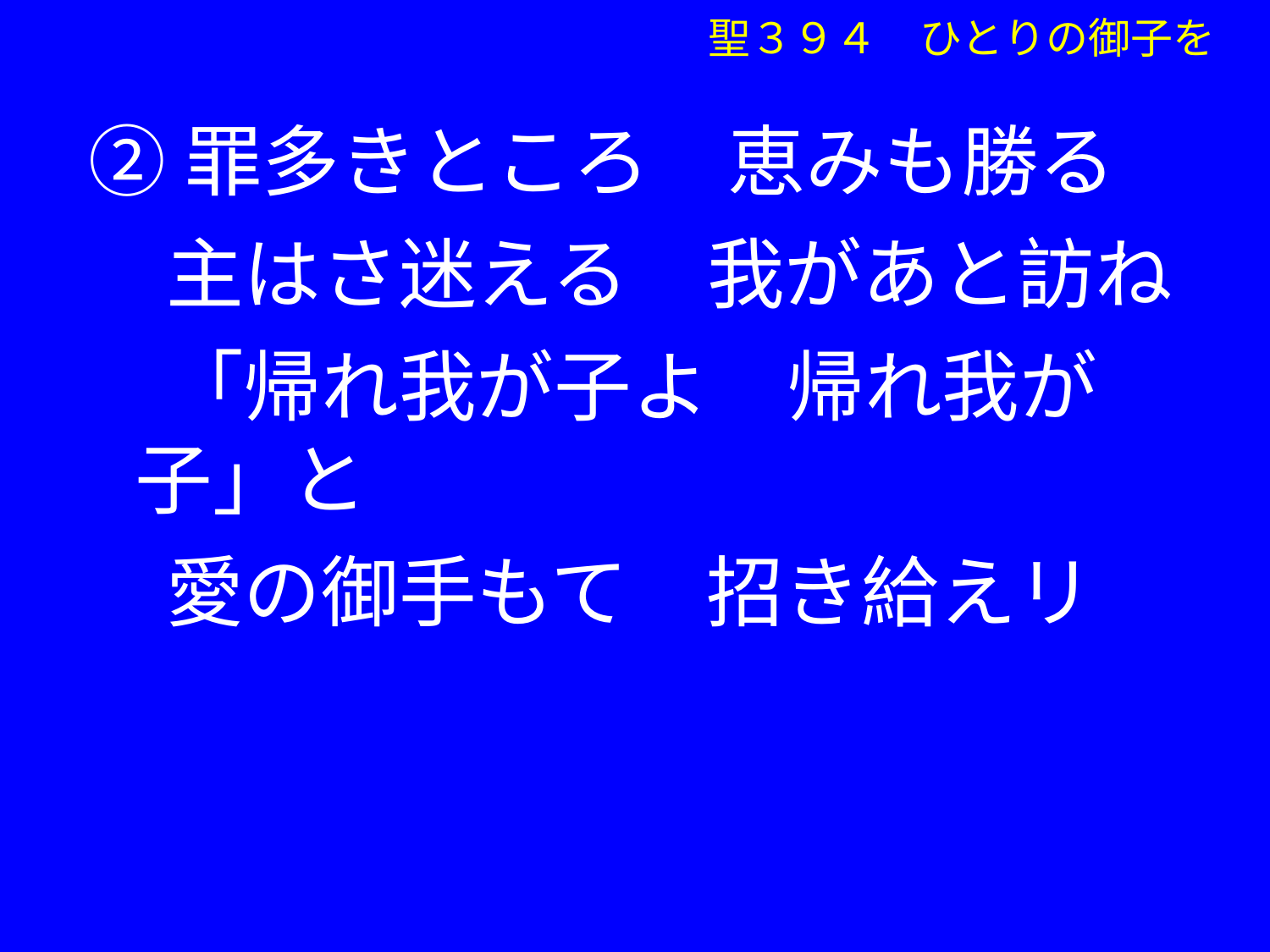

聖３９４　ひとりの御子を
②罪多きところ　恵みも勝る
　主はさ迷える　我があと訪ね
　「帰れ我が子よ　帰れ我が子」と
　愛の御手もて　招き給えリ